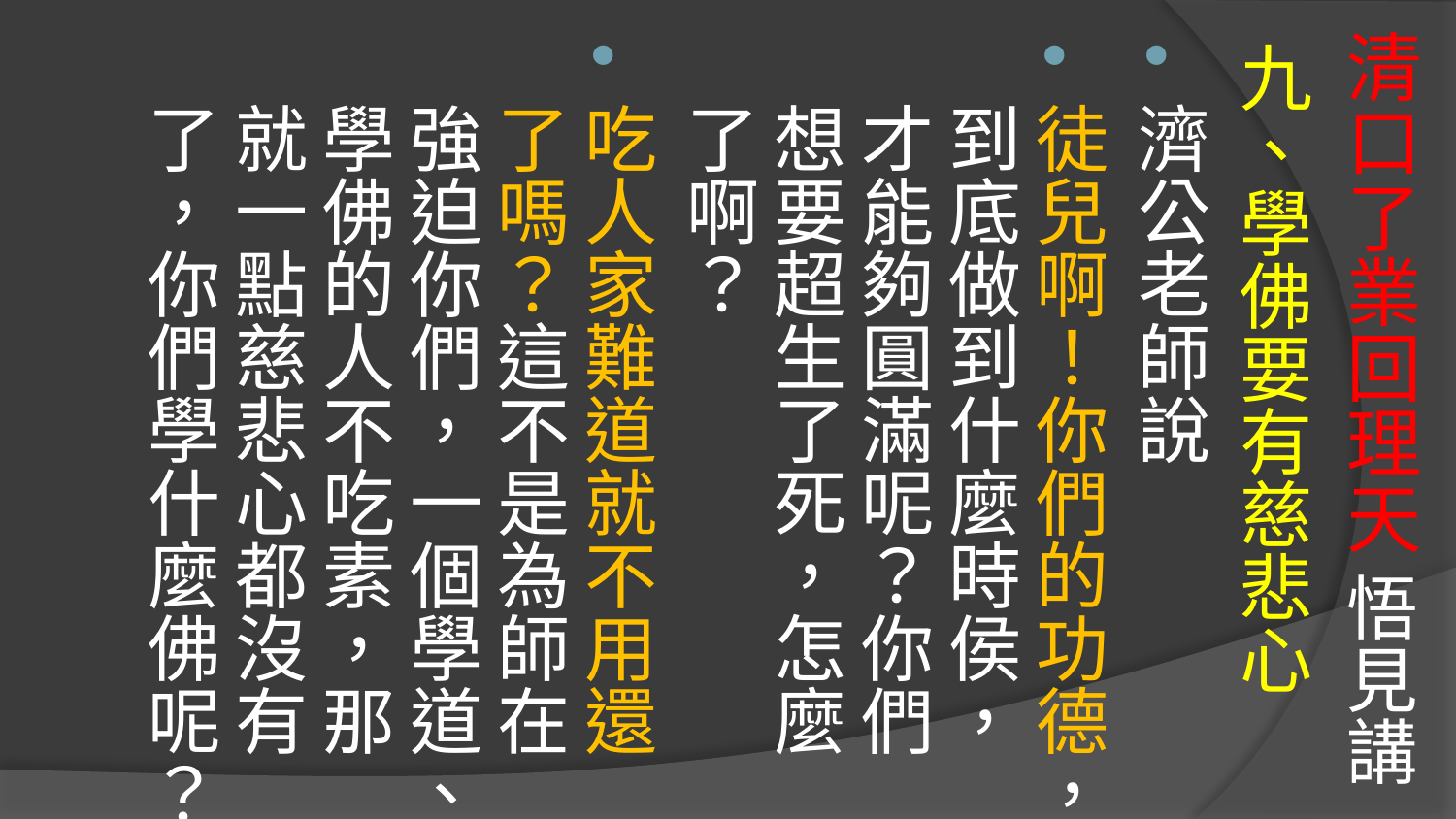

九、學佛要有慈悲心
濟公老師說
徒兒啊！你們的功德，到底做到什麼時侯，才能夠圓滿呢？你們想要超生了死，怎麼了啊？
吃人家難道就不用還了嗎？這不是為師在強迫你們，一個學道、學佛的人不吃素，那就一點慈悲心都沒有了，你們學什麼佛呢？

# 清口了業回理天 悟見講